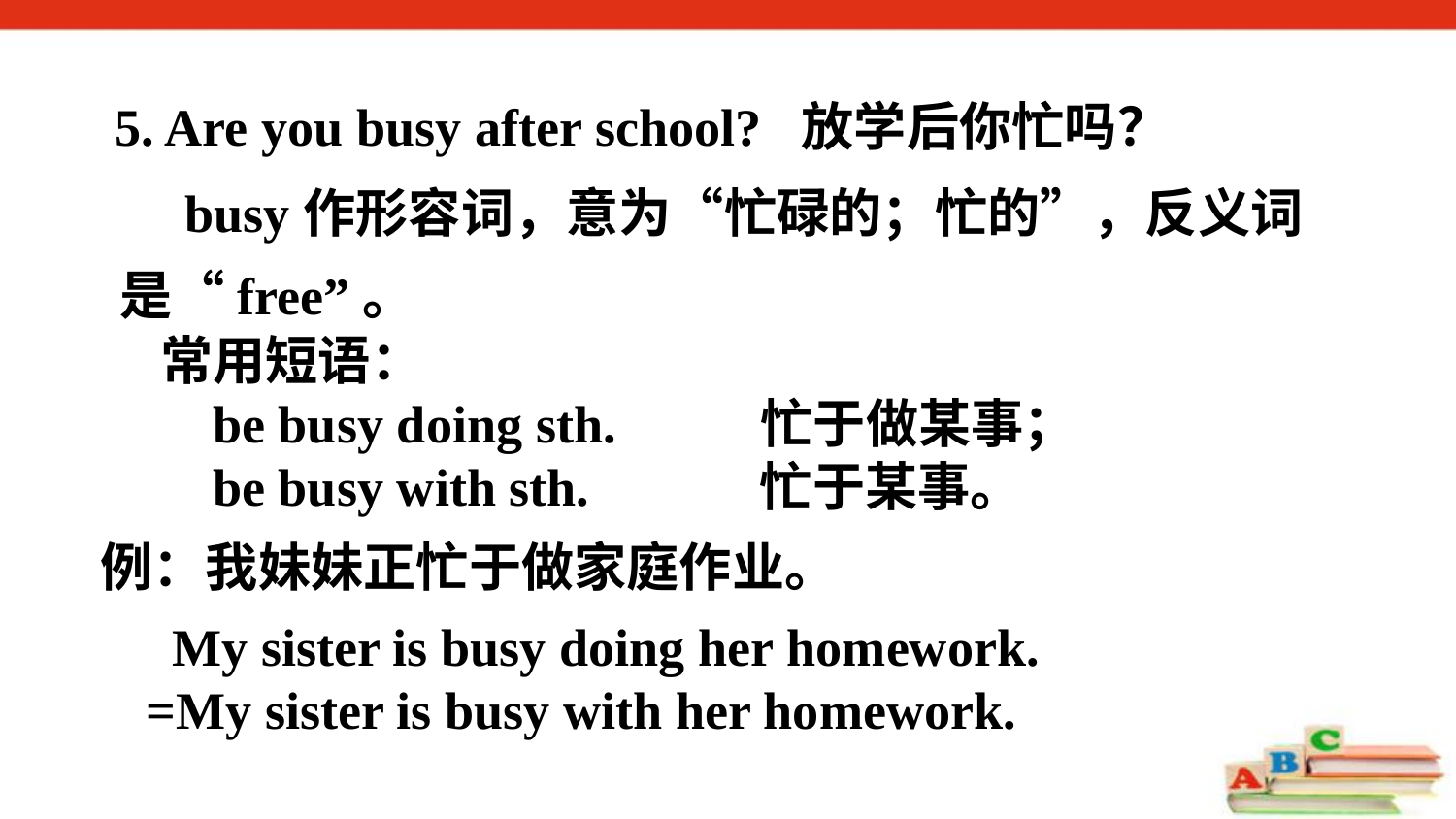

5. Are you busy after school?  放学后你忙吗？
     busy作形容词，意为“忙碌的；忙的”，反义词
是“free”。
常用短语：
    be busy doing sth.          忙于做某事；
    be busy with sth.            忙于某事。
例：我妹妹正忙于做家庭作业。
  My sister is busy doing her homework.
=My sister is busy with her homework.